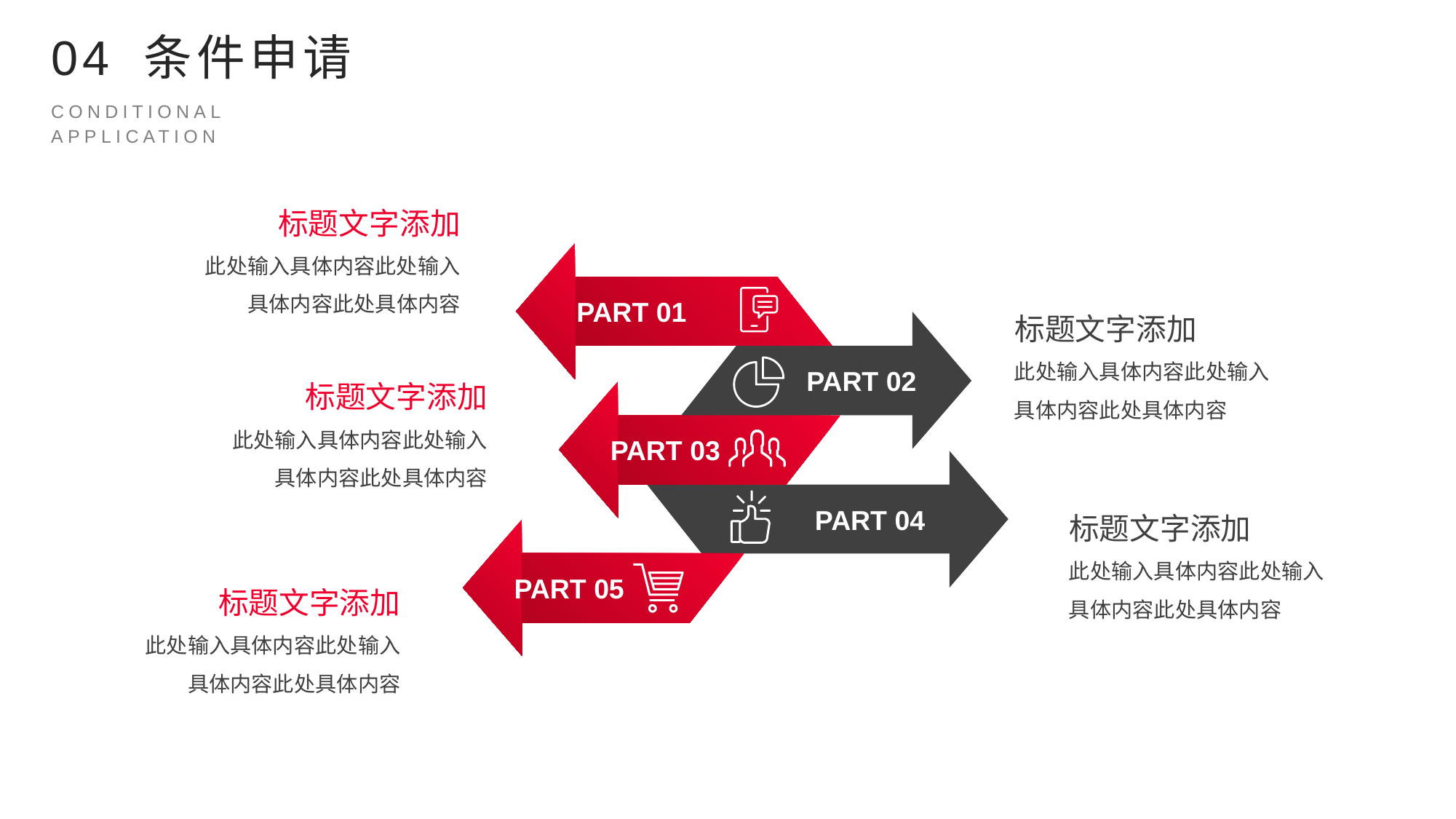

BY YUSHEN
04 条件申请
CONDITIONAL APPLICATION
标题文字添加
此处输入具体内容此处输入具体内容此处具体内容

PART 01

PART 02

PART 03

PART 04

PART 05
标题文字添加
此处输入具体内容此处输入具体内容此处具体内容
标题文字添加
此处输入具体内容此处输入具体内容此处具体内容
标题文字添加
此处输入具体内容此处输入具体内容此处具体内容
标题文字添加
此处输入具体内容此处输入具体内容此处具体内容